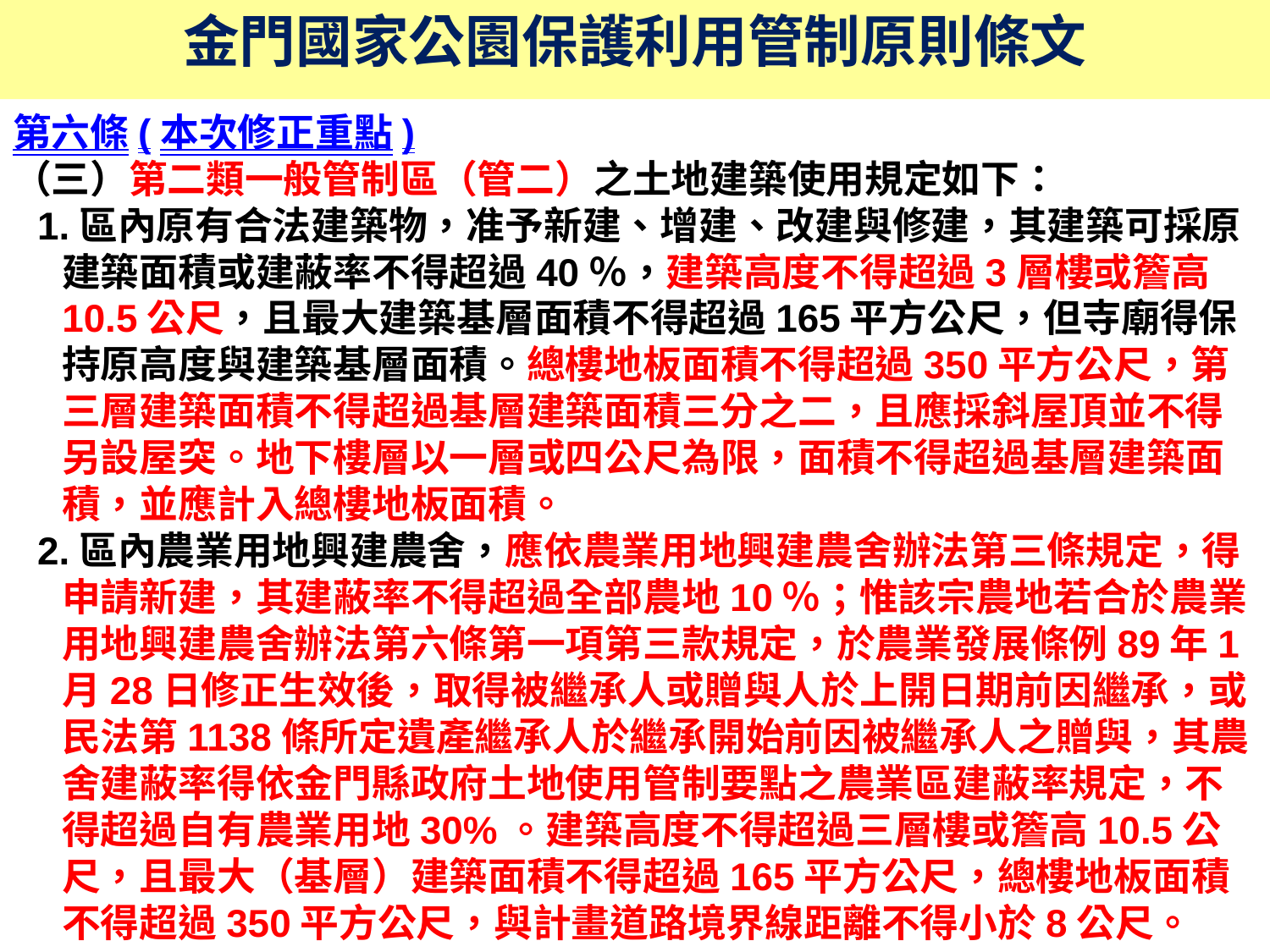

金門國家公園保護利用管制原則條文
第六條(本次修正重點)
（三）第二類一般管制區（管二）之土地建築使用規定如下：
1.區內原有合法建築物，准予新建、增建、改建與修建，其建築可採原建築面積或建蔽率不得超過40％，建築高度不得超過3層樓或簷高10.5公尺，且最大建築基層面積不得超過165平方公尺，但寺廟得保持原高度與建築基層面積。總樓地板面積不得超過350平方公尺，第三層建築面積不得超過基層建築面積三分之二，且應採斜屋頂並不得另設屋突。地下樓層以一層或四公尺為限，面積不得超過基層建築面積，並應計入總樓地板面積。
2.區內農業用地興建農舍，應依農業用地興建農舍辦法第三條規定，得申請新建，其建蔽率不得超過全部農地10％；惟該宗農地若合於農業用地興建農舍辦法第六條第一項第三款規定，於農業發展條例89年1月28日修正生效後，取得被繼承人或贈與人於上開日期前因繼承，或民法第1138條所定遺產繼承人於繼承開始前因被繼承人之贈與，其農舍建蔽率得依金門縣政府土地使用管制要點之農業區建蔽率規定，不得超過自有農業用地30%。建築高度不得超過三層樓或簷高10.5公尺，且最大（基層）建築面積不得超過165平方公尺，總樓地板面積不得超過350平方公尺，與計畫道路境界線距離不得小於8公尺。